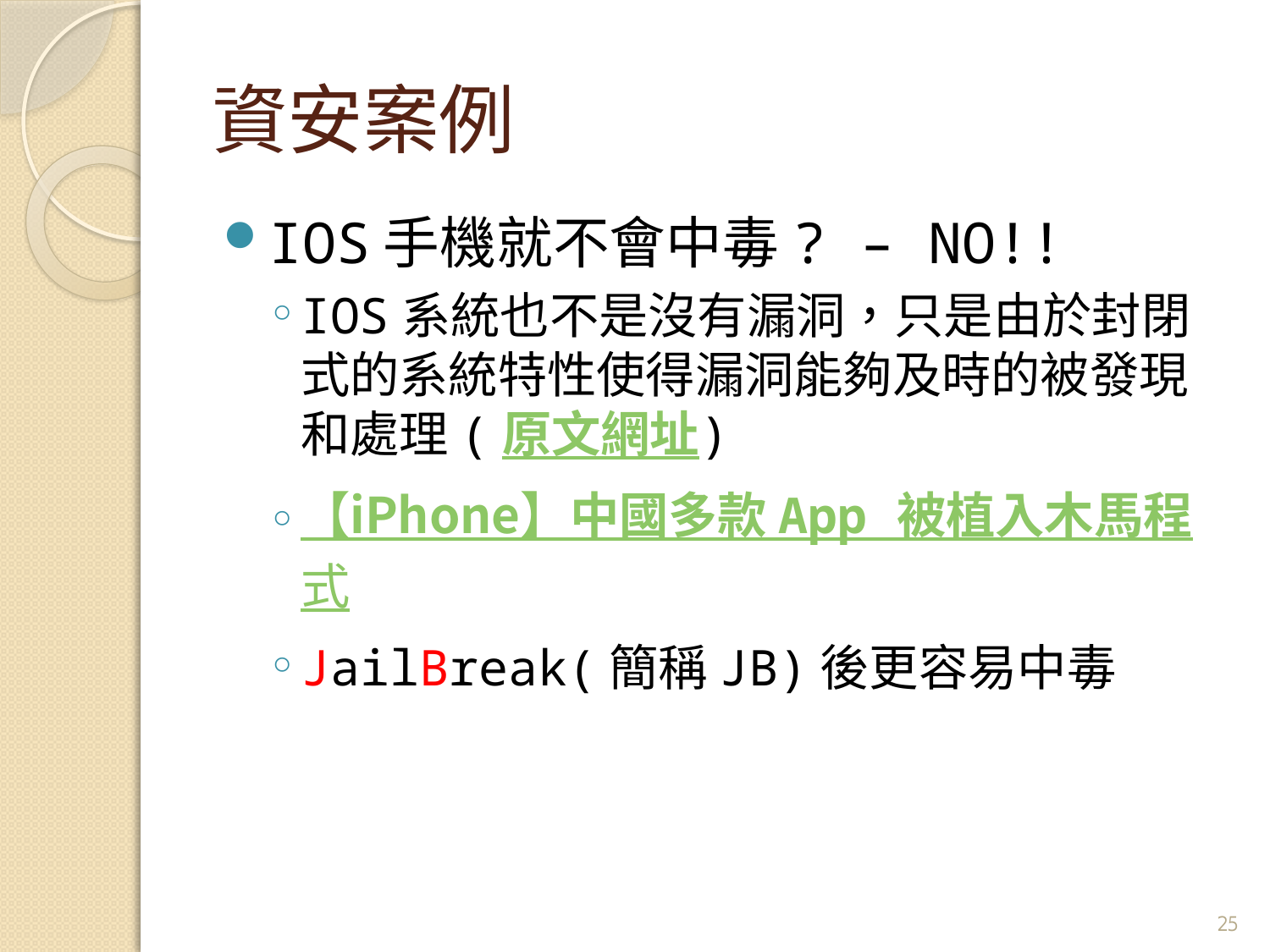

# 資安案例
IOS手機就不會中毒? – NO!!
IOS系統也不是沒有漏洞，只是由於封閉式的系統特性使得漏洞能夠及時的被發現和處理(原文網址)
【iPhone】中國多款 App 被植入木馬程式
JailBreak(簡稱JB)後更容易中毒

25